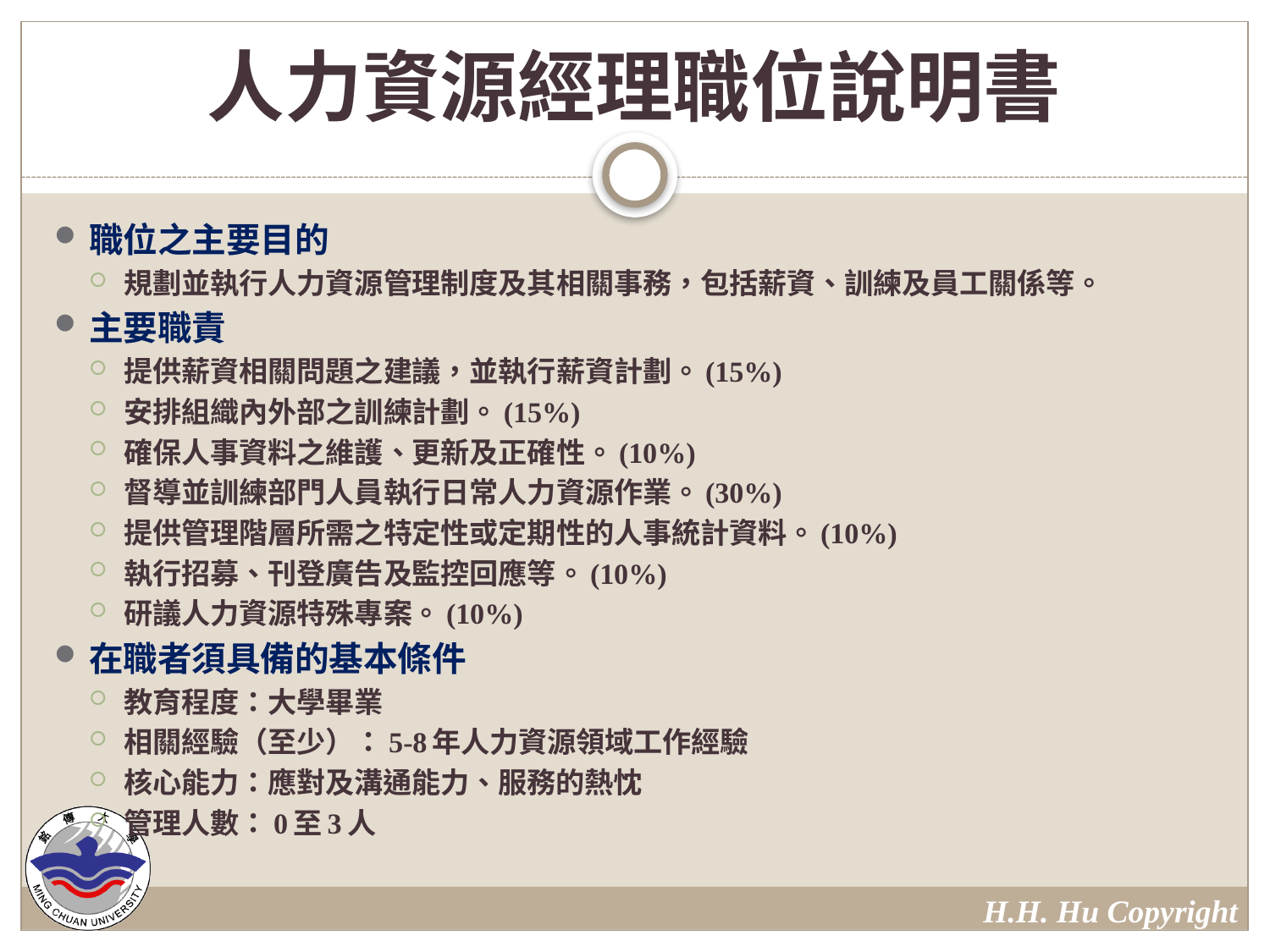

# 人力資源經理職位說明書
職位之主要目的
規劃並執行人力資源管理制度及其相關事務，包括薪資、訓練及員工關係等。
主要職責
提供薪資相關問題之建議，並執行薪資計劃。(15%)
安排組織內外部之訓練計劃。(15%)
確保人事資料之維護、更新及正確性。(10%)
督導並訓練部門人員執行日常人力資源作業。(30%)
提供管理階層所需之特定性或定期性的人事統計資料。(10%)
執行招募、刊登廣告及監控回應等。(10%)
研議人力資源特殊專案。(10%)
在職者須具備的基本條件
教育程度：大學畢業
相關經驗（至少）：5-8年人力資源領域工作經驗
核心能力：應對及溝通能力、服務的熱忱
管理人數：0至3人